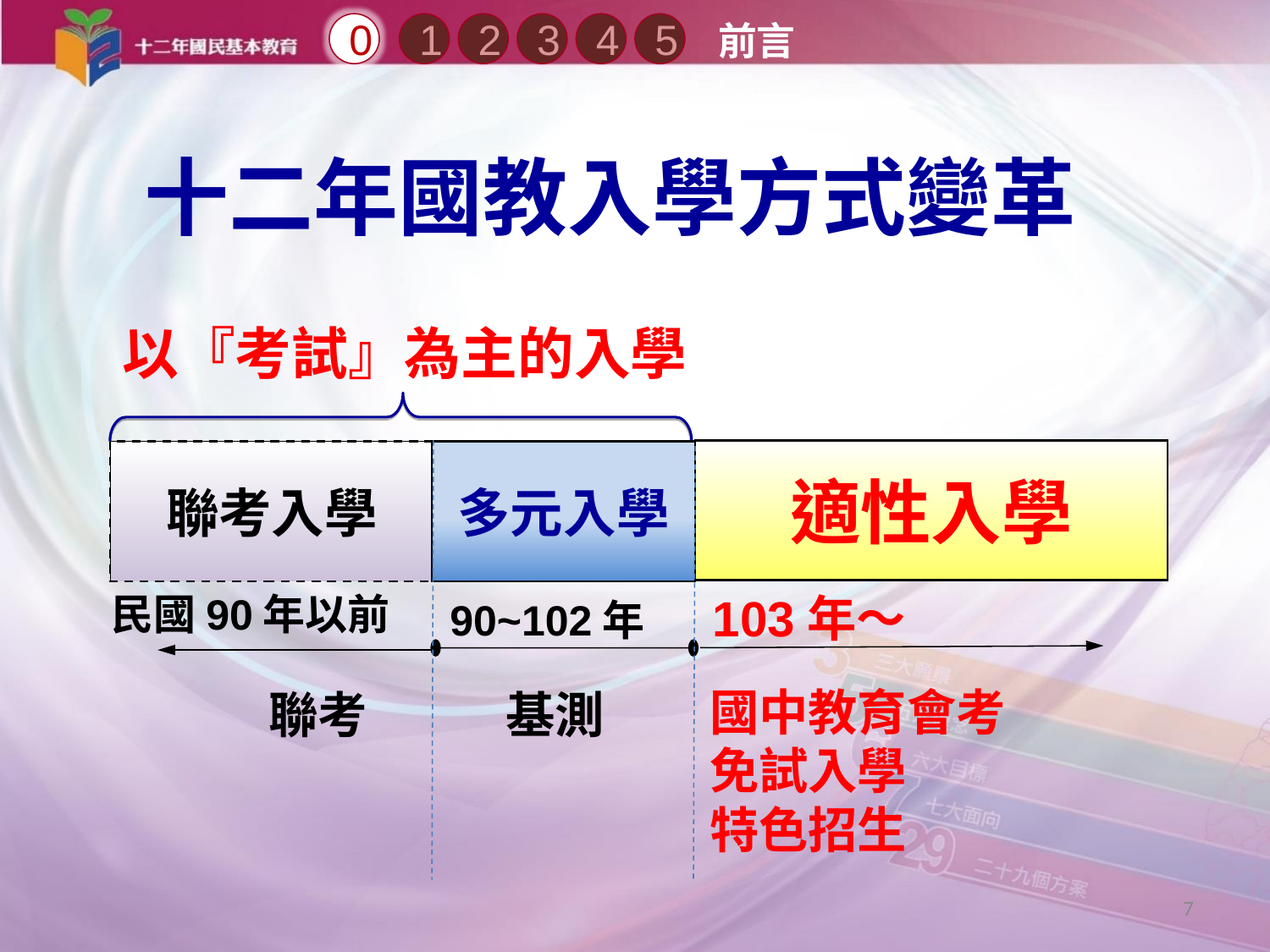

前言
0
1
2
3
4
5
十二年國教入學方式變革
以『考試』為主的入學

適性入學
聯考入學
多元入學
民國90年以前
103年～
90~102年

國中教育會考
免試入學
特色招生
聯考
基測
7